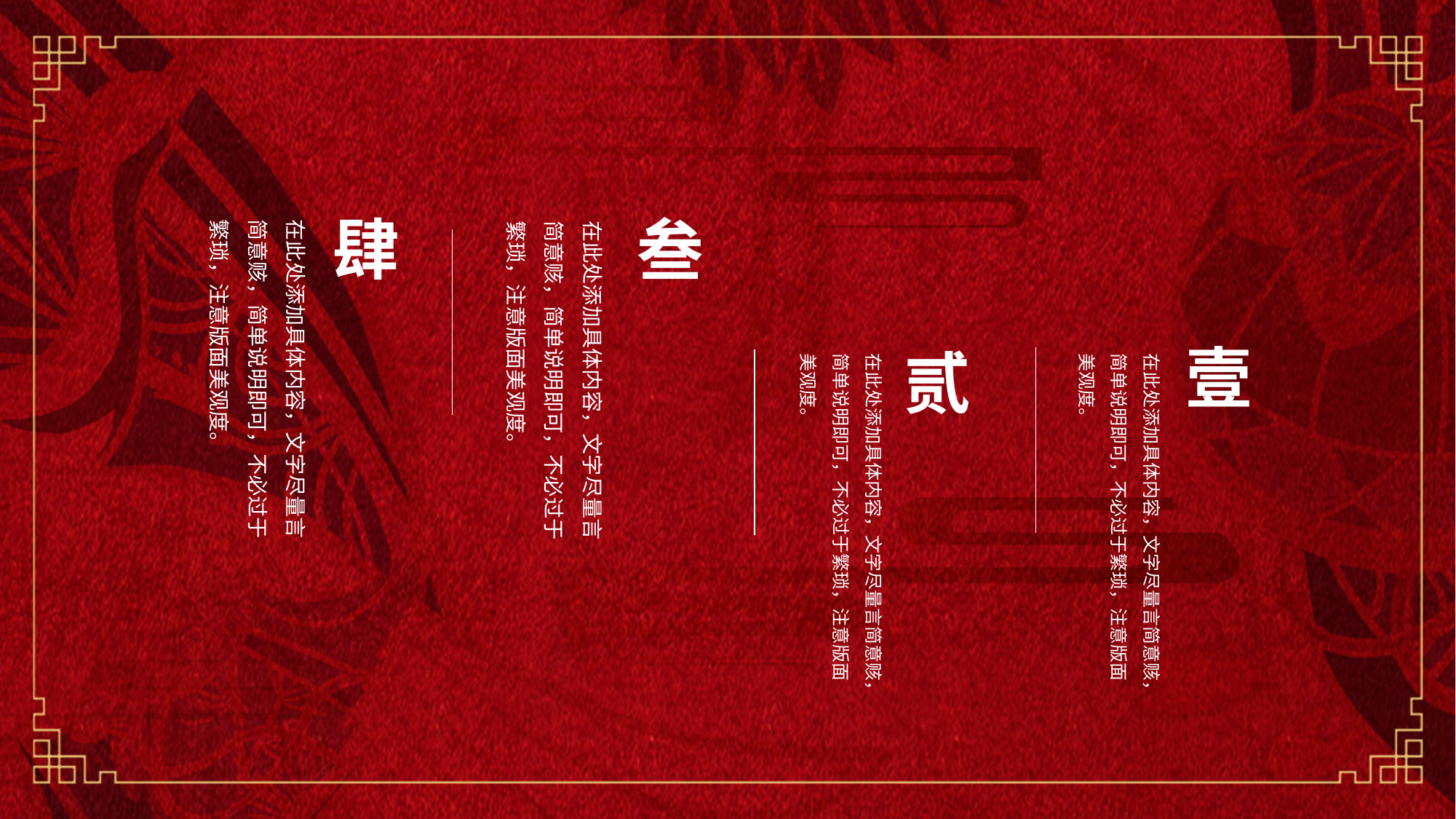

肆
叁
在此处添加具体内容，文字尽量言简意赅，简单说明即可，不必过于繁琐，注意版面美观度。
在此处添加具体内容，文字尽量言简意赅，简单说明即可，不必过于繁琐，注意版面美观度。
壹
 贰
在此处添加具体内容，文字尽量言简意赅，简单说明即可，不必过于繁琐，注意版面美观度。
在此处添加具体内容，文字尽量言简意赅，简单说明即可，不必过于繁琐，注意版面美观度。